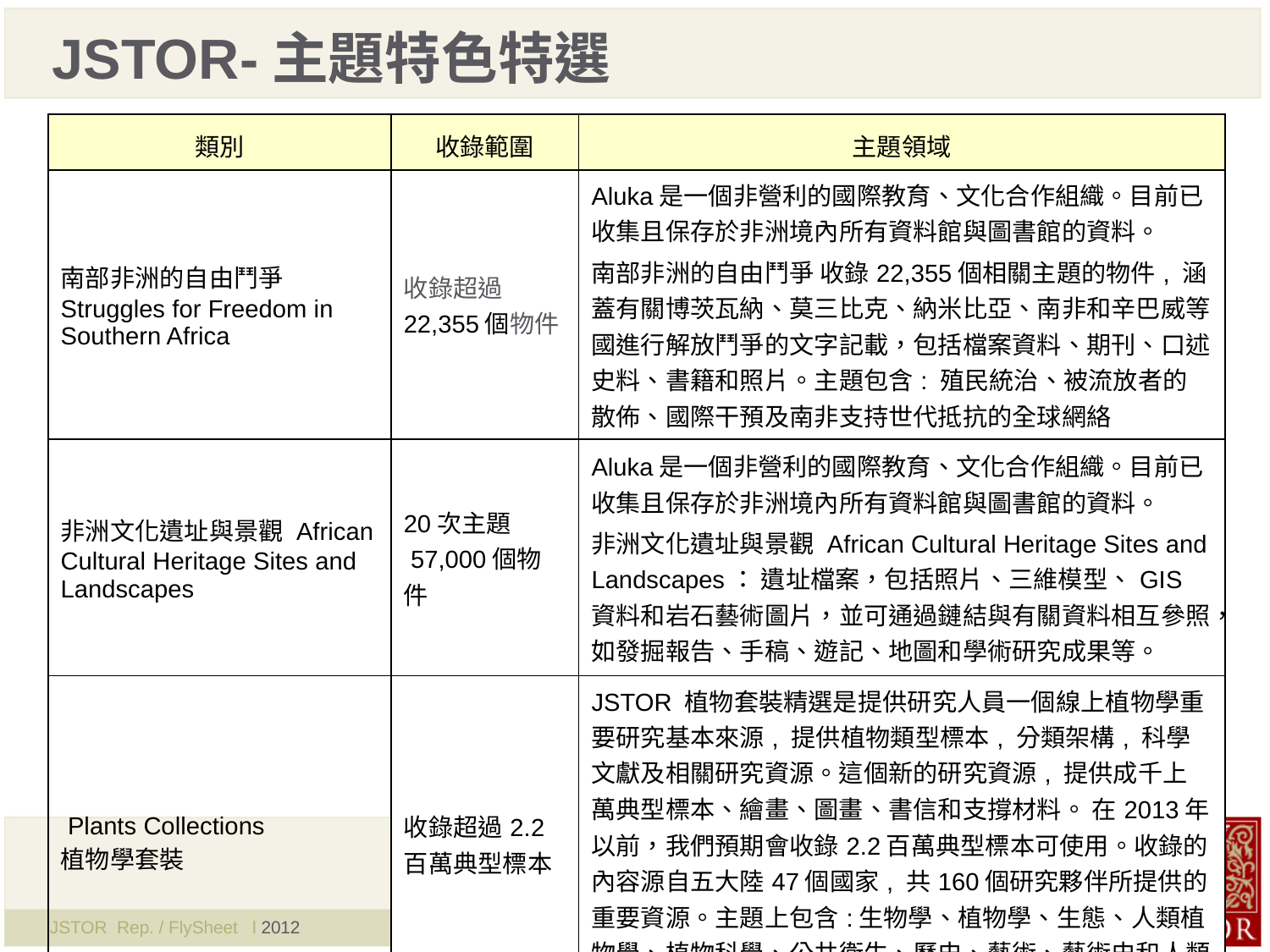

# JSTOR-主題特色特選
| 類別 | 收錄範圍 | 主題領域 |
| --- | --- | --- |
| 南部非洲的自由鬥爭 Struggles for Freedom in Southern Africa | 收錄超過22,355個物件 | Aluka是一個非營利的國際教育、文化合作組織。目前已收集且保存於非洲境內所有資料館與圖書館的資料。 南部非洲的自由鬥爭 收錄22,355個相關主題的物件, 涵蓋有關博茨瓦納、莫三比克、納米比亞、南非和辛巴威等國進行解放鬥爭的文字記載，包括檔案資料、期刊、口述史料、書籍和照片。主題包含: 殖民統治、被流放者的散佈、國際干預及南非支持世代抵抗的全球網絡 |
| 非洲文化遺址與景觀 African Cultural Heritage Sites and Landscapes | 20次主題 57,000個物件 | Aluka是一個非營利的國際教育、文化合作組織。目前已收集且保存於非洲境內所有資料館與圖書館的資料。 非洲文化遺址與景觀 African Cultural Heritage Sites and Landscapes： 遺址檔案，包括照片、三維模型、GIS 資料和岩石藝術圖片，並可通過鏈結與有關資料相互參照，如發掘報告、手稿、遊記、地圖和學術研究成果等。 |
| Plants Collections 植物學套裝 | 收錄超過2.2百萬典型標本 | JSTOR 植物套裝精選是提供研究人員一個線上植物學重要研究基本來源, 提供植物類型標本, 分類架構, 科學文獻及相關研究資源。這個新的研究資源, 提供成千上萬典型標本、繪畫、圖畫、書信和支撐材料。 在2013年以前，我們預期會收錄2.2百萬典型標本可使用。收錄的內容源自五大陸47個國家, 共160個研究夥伴所提供的重要資源。主題上包含:生物學、植物學、生態、人類植物學、植物科學、公共衛生、歷史、藝術、藝術史和人類學。 |